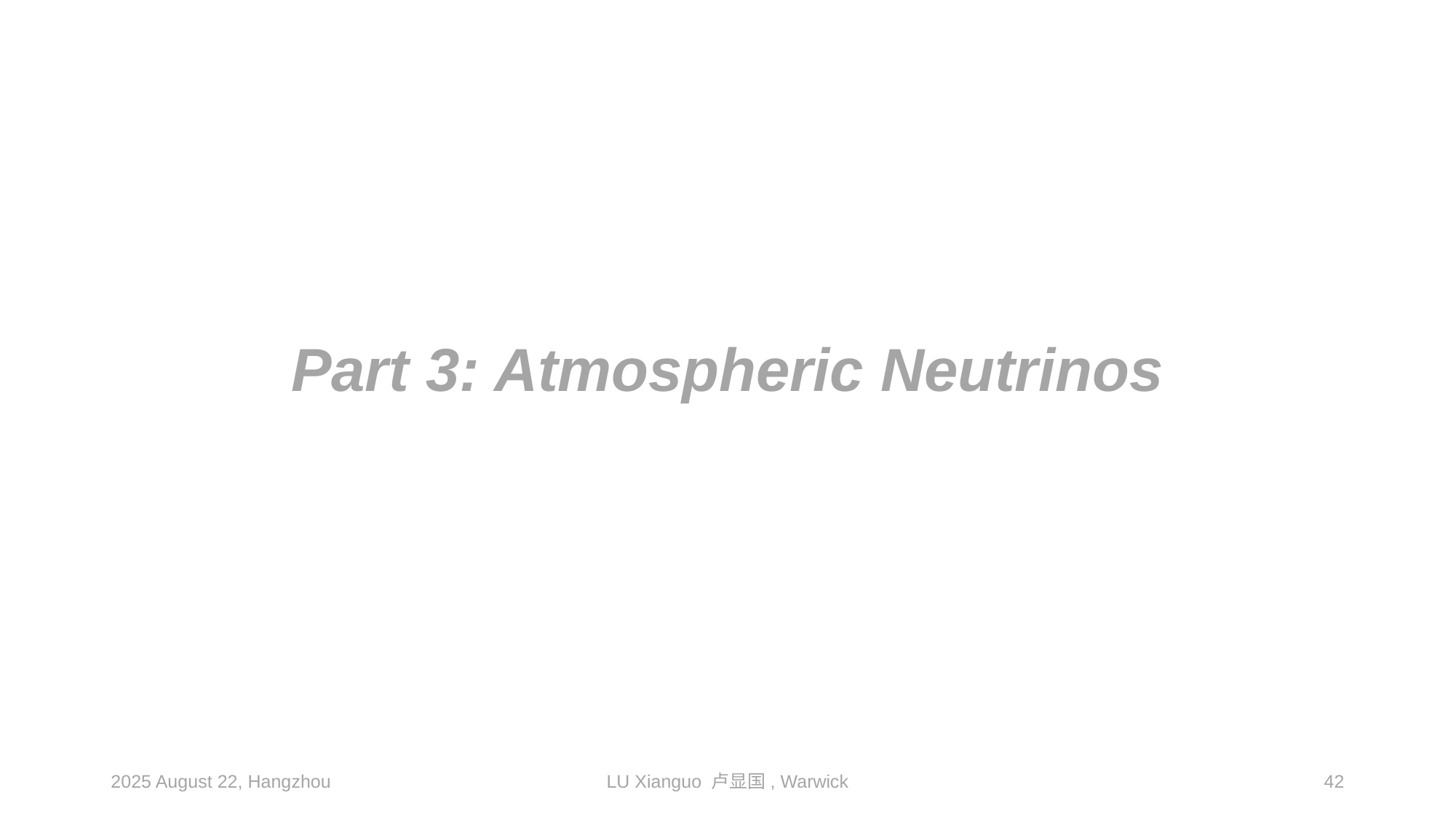

Part 3: Atmospheric Neutrinos
2025 August 22, Hangzhou
LU Xianguo 卢显国, Warwick
42